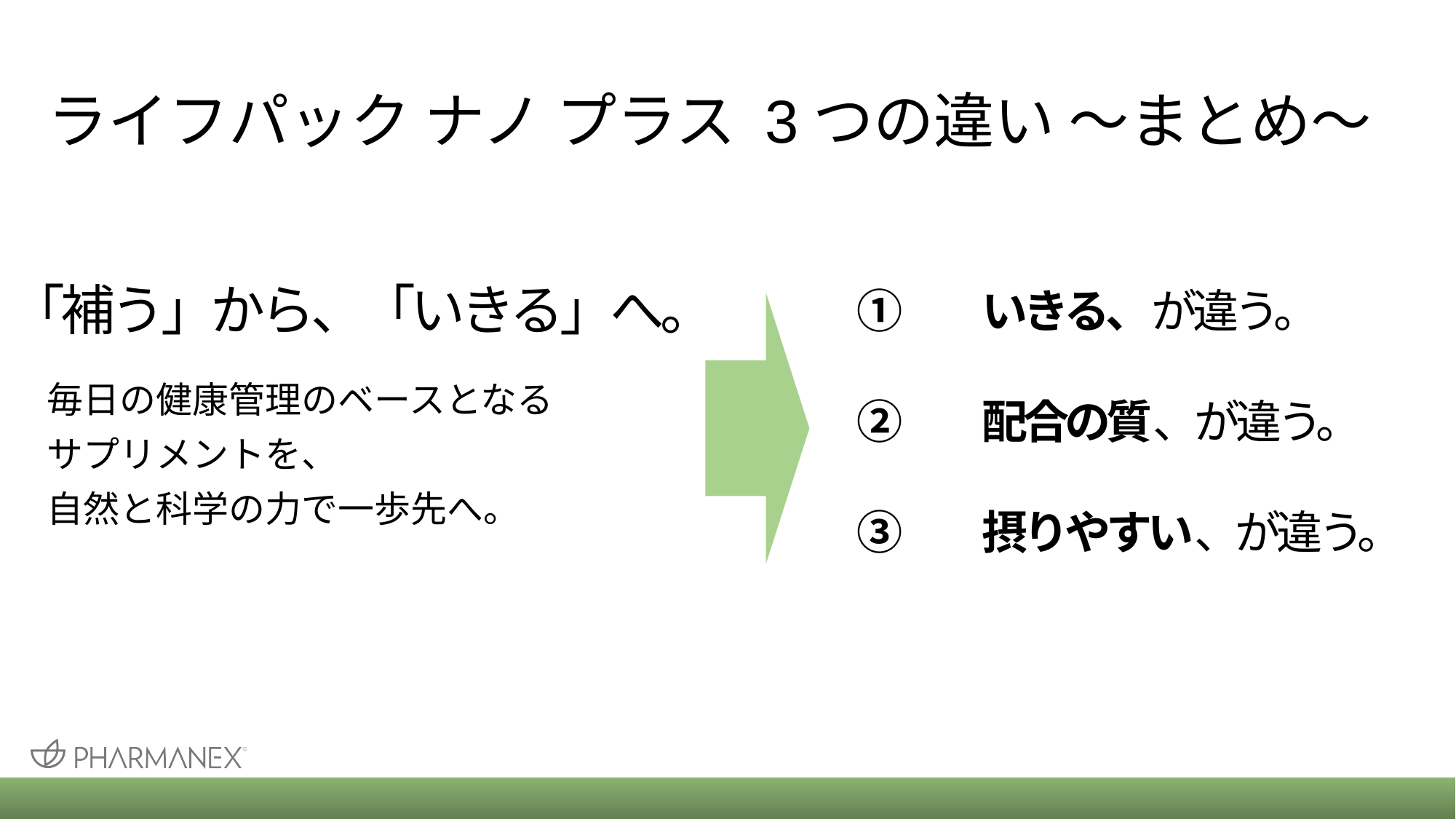

# ライフパック ナノ プラス 3つの違い ～まとめ～
「補う」から、「いきる」へ。
いきる、が違う。
配合の質、が違う。
摂りやすい、が違う。

毎日の健康管理のベースとなる
サプリメントを、
自然と科学の力で一歩先へ。